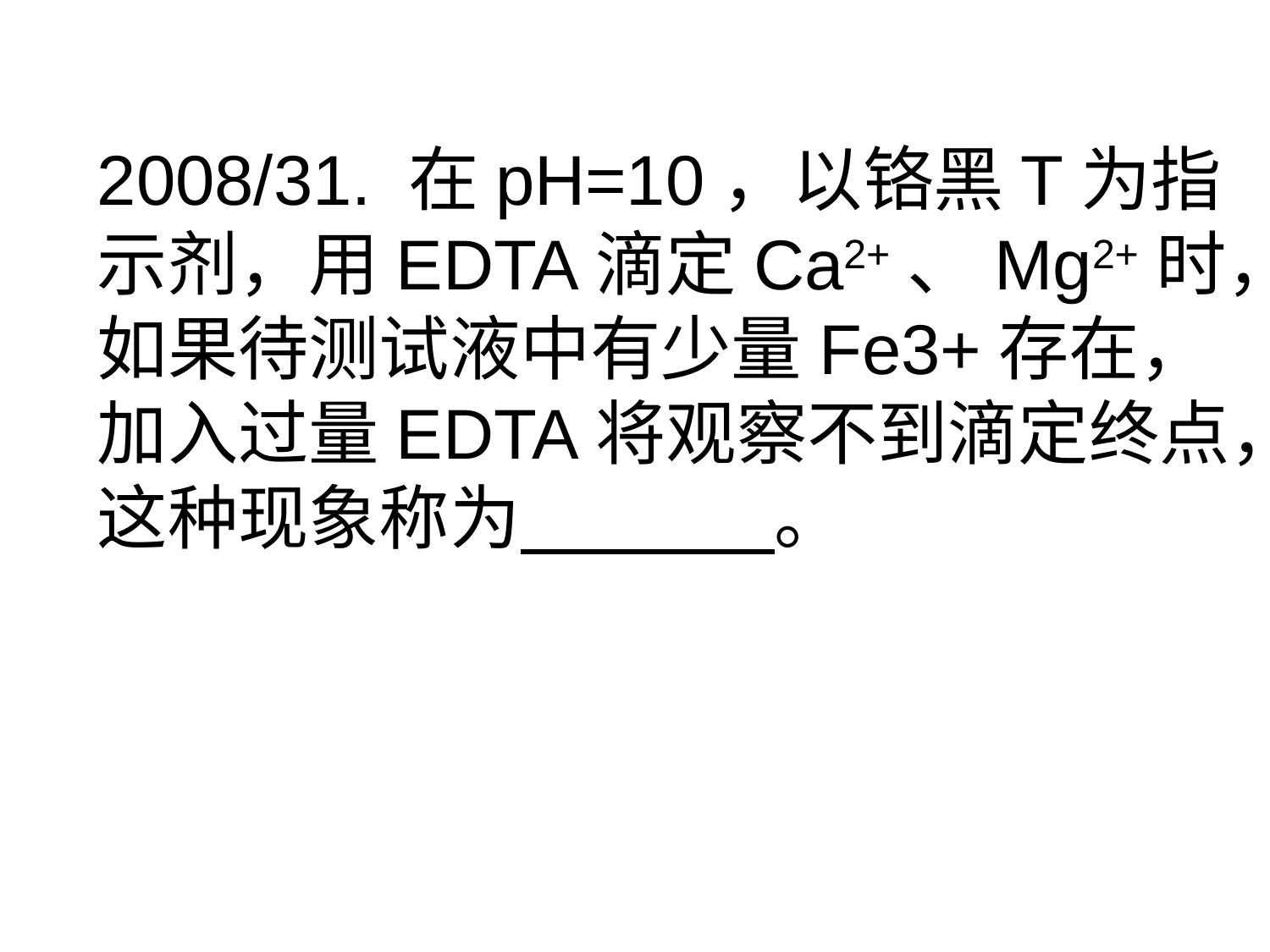

# 2008/31. 在pH=10，以铬黑T为指示剂，用EDTA滴定Ca2+、Mg2+时，如果待测试液中有少量Fe3+存在，加入过量EDTA将观察不到滴定终点，这种现象称为                。